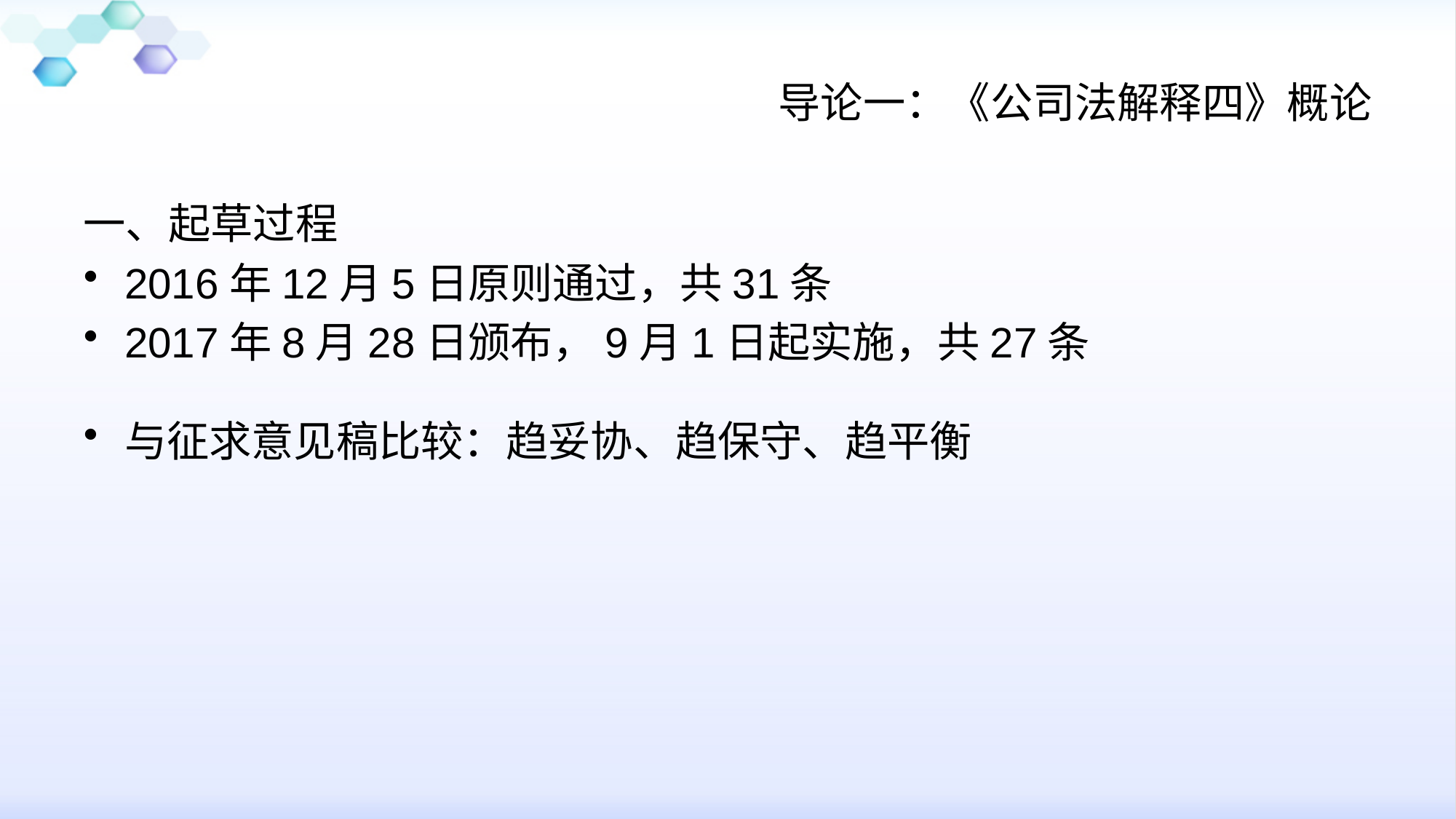

# 导论一：《公司法解释四》概论
一、起草过程
2016年12月5日原则通过，共31条
2017年8月28日颁布，9月1日起实施，共27条

与征求意见稿比较：趋妥协、趋保守、趋平衡